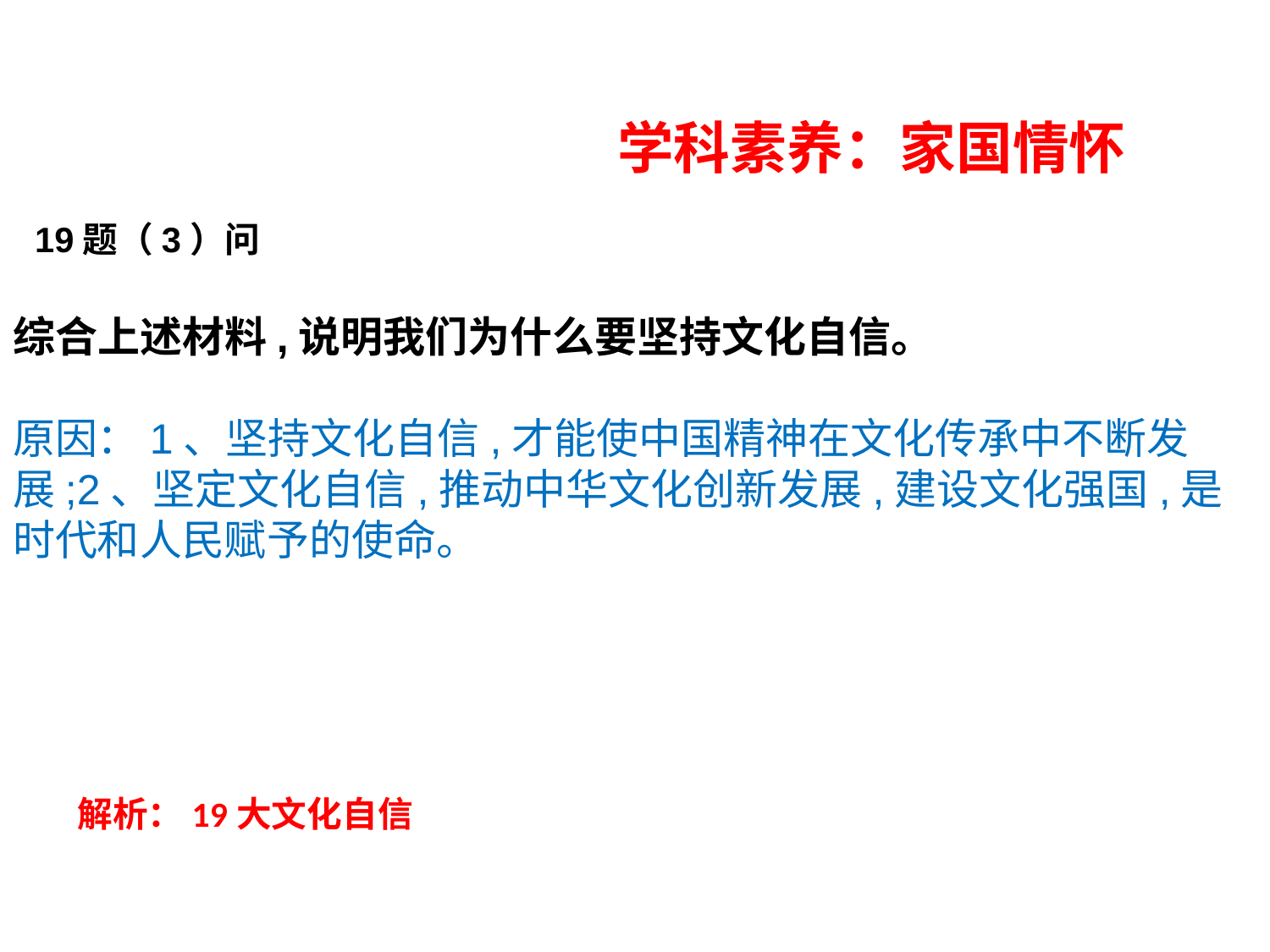

学科素养：家国情怀
19题（3）问
综合上述材料,说明我们为什么要坚持文化自信。

原因：1、坚持文化自信,才能使中国精神在文化传承中不断发展;2、坚定文化自信,推动中华文化创新发展,建设文化强国,是时代和人民赋予的使命。
解析：19大文化自信